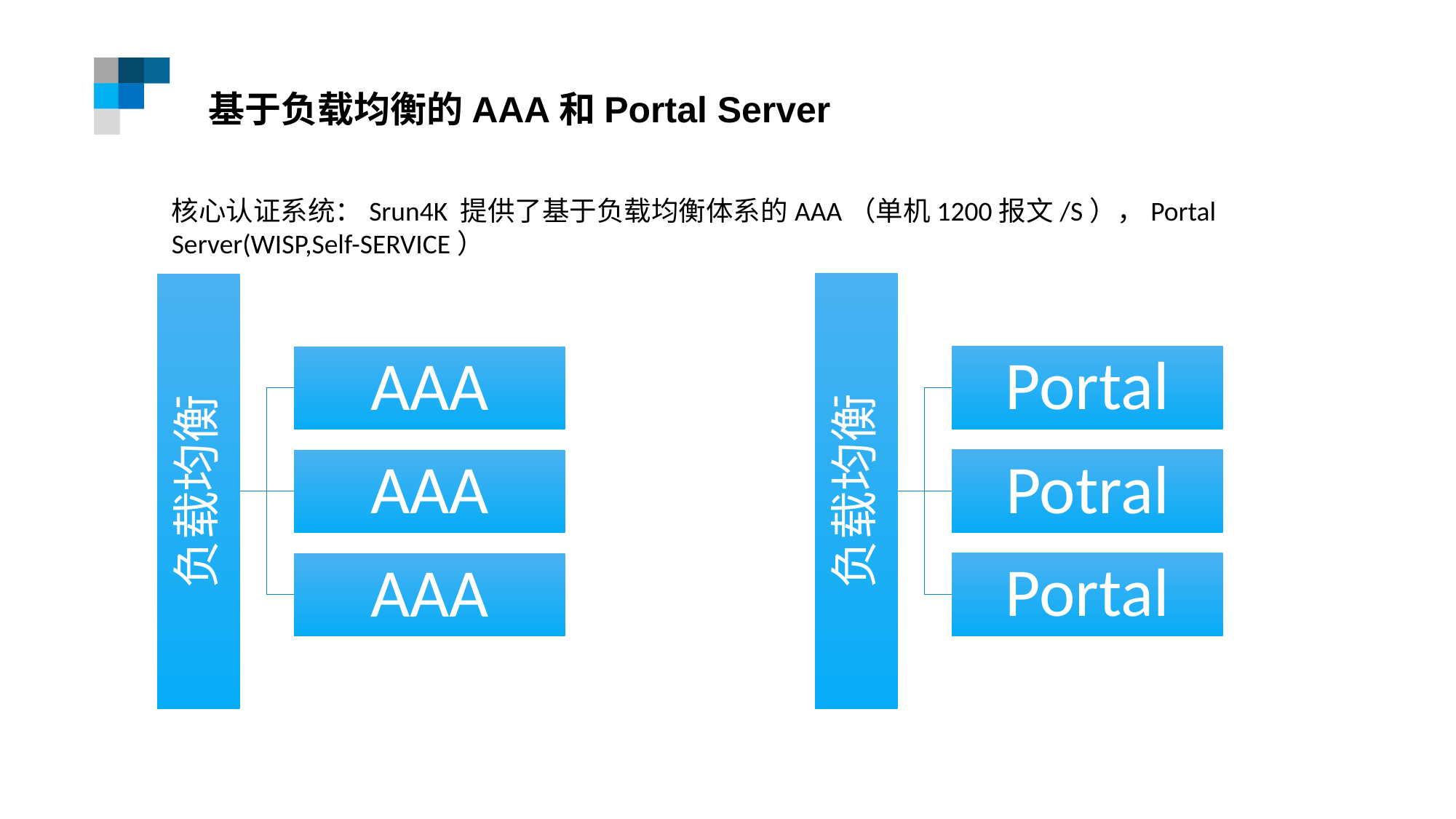

基于负载均衡的AAA和Portal Server
核心认证系统：Srun4K 提供了基于负载均衡体系的AAA（单机1200报文/S），Portal Server(WISP,Self-SERVICE）

负载均衡
Portal
Potral
Portal

负载均衡
AAA
AAA
AAA
标题数字等都可以通过点击和重新输入进行更改。标题数字等都可以通过点击和重新输入进行更改。